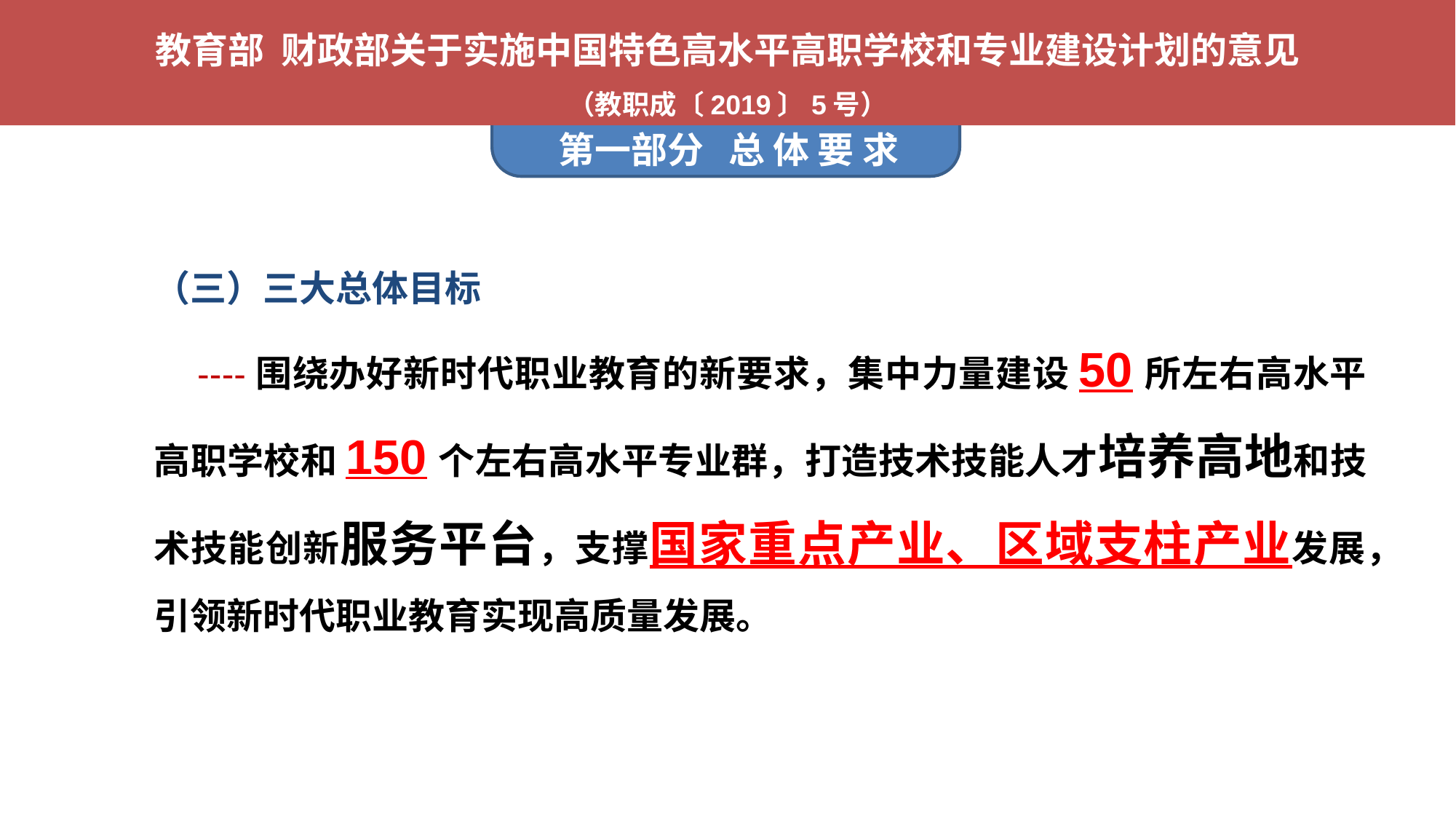

教育部  财政部关于实施中国特色高水平高职学校和专业建设计划的意见
（教职成〔2019〕5号）

第一部分   总 体 要 求
（三）三大总体目标
    ----围绕办好新时代职业教育的新要求，集中力量建设50所左右高水平高职学校和150个左右高水平专业群，打造技术技能人才培养高地和技术技能创新服务平台，支撑国家重点产业、区域支柱产业发展，引领新时代职业教育实现高质量发展。